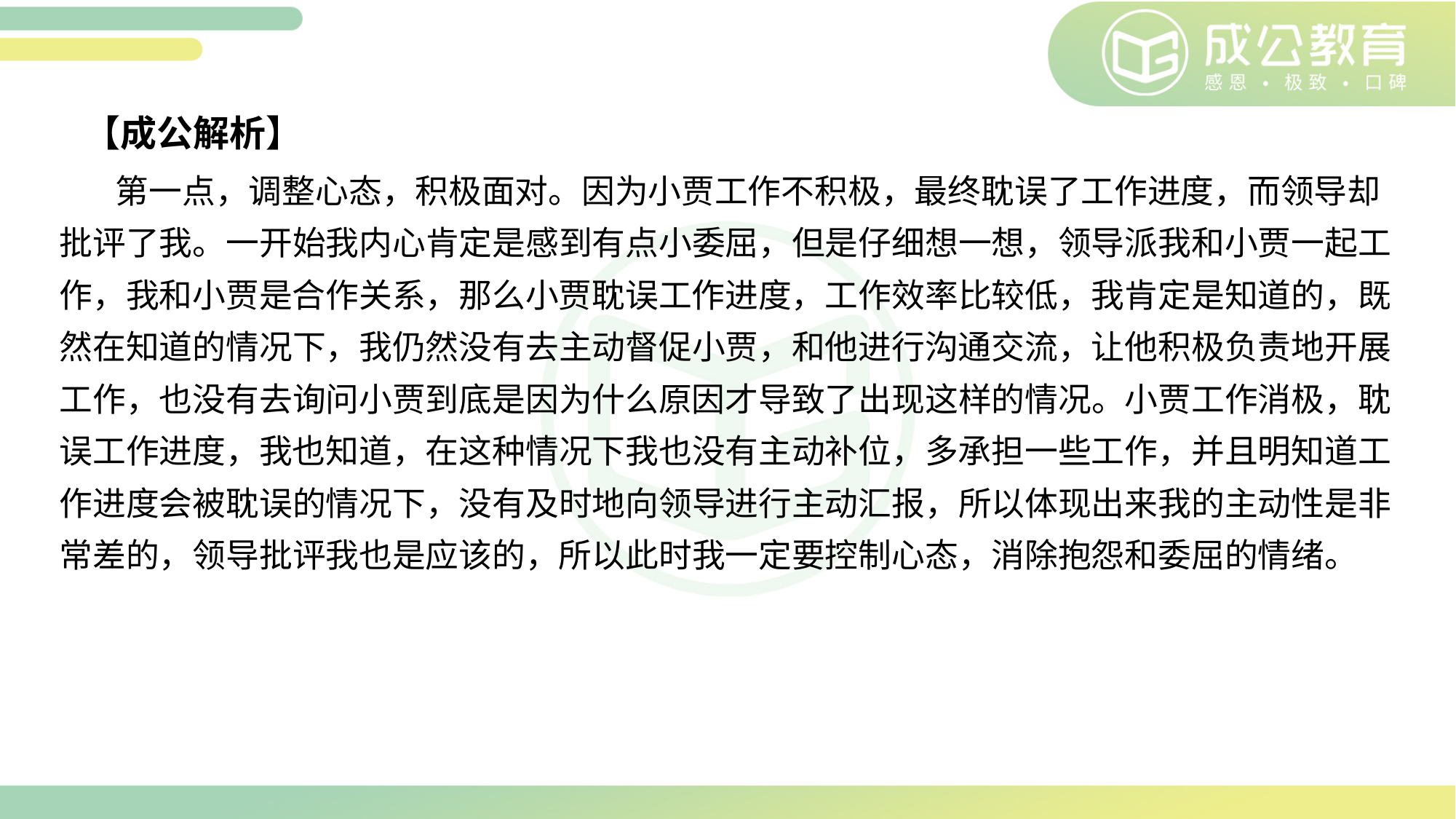

# 【成公解析】

  第一点，调整心态，积极面对。因为小贾工作不积极，最终耽误了工作进度，而领导却批评了我。一开始我内心肯定是感到有点小委屈，但是仔细想一想，领导派我和小贾一起工作，我和小贾是合作关系，那么小贾耽误工作进度，工作效率比较低，我肯定是知道的，既然在知道的情况下，我仍然没有去主动督促小贾，和他进行沟通交流，让他积极负责地开展工作，也没有去询问小贾到底是因为什么原因才导致了出现这样的情况。小贾工作消极，耽误工作进度，我也知道，在这种情况下我也没有主动补位，多承担一些工作，并且明知道工作进度会被耽误的情况下，没有及时地向领导进行主动汇报，所以体现出来我的主动性是非常差的，领导批评我也是应该的，所以此时我一定要控制心态，消除抱怨和委屈的情绪。